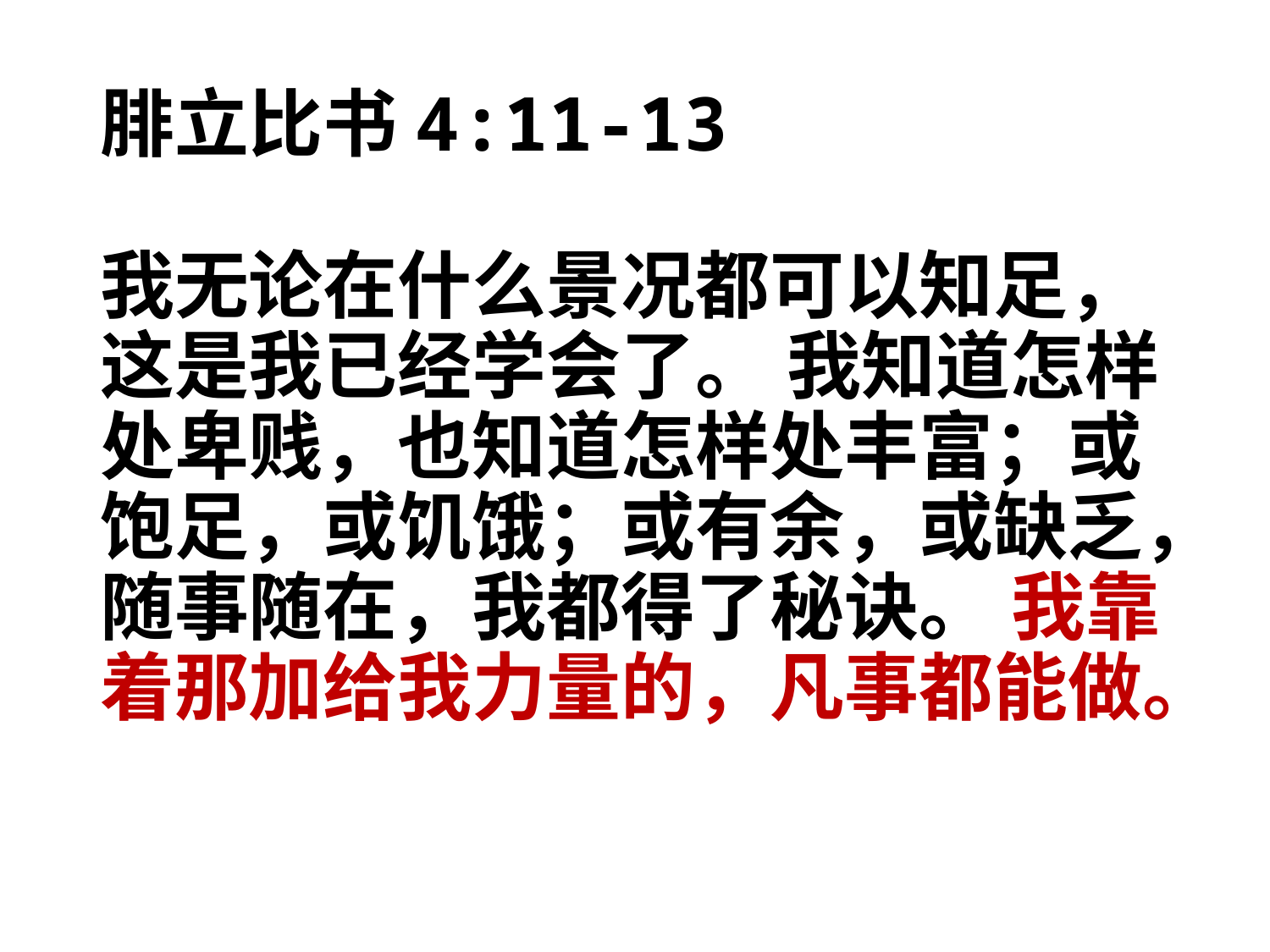

# 腓立比书4:11-13 我无论在什么景况都可以知足，这是我已经学会了。 我知道怎样处卑贱，也知道怎样处丰富；或饱足，或饥饿；或有余，或缺乏，随事随在，我都得了秘诀。 我靠着那加给我力量的，凡事都能做。